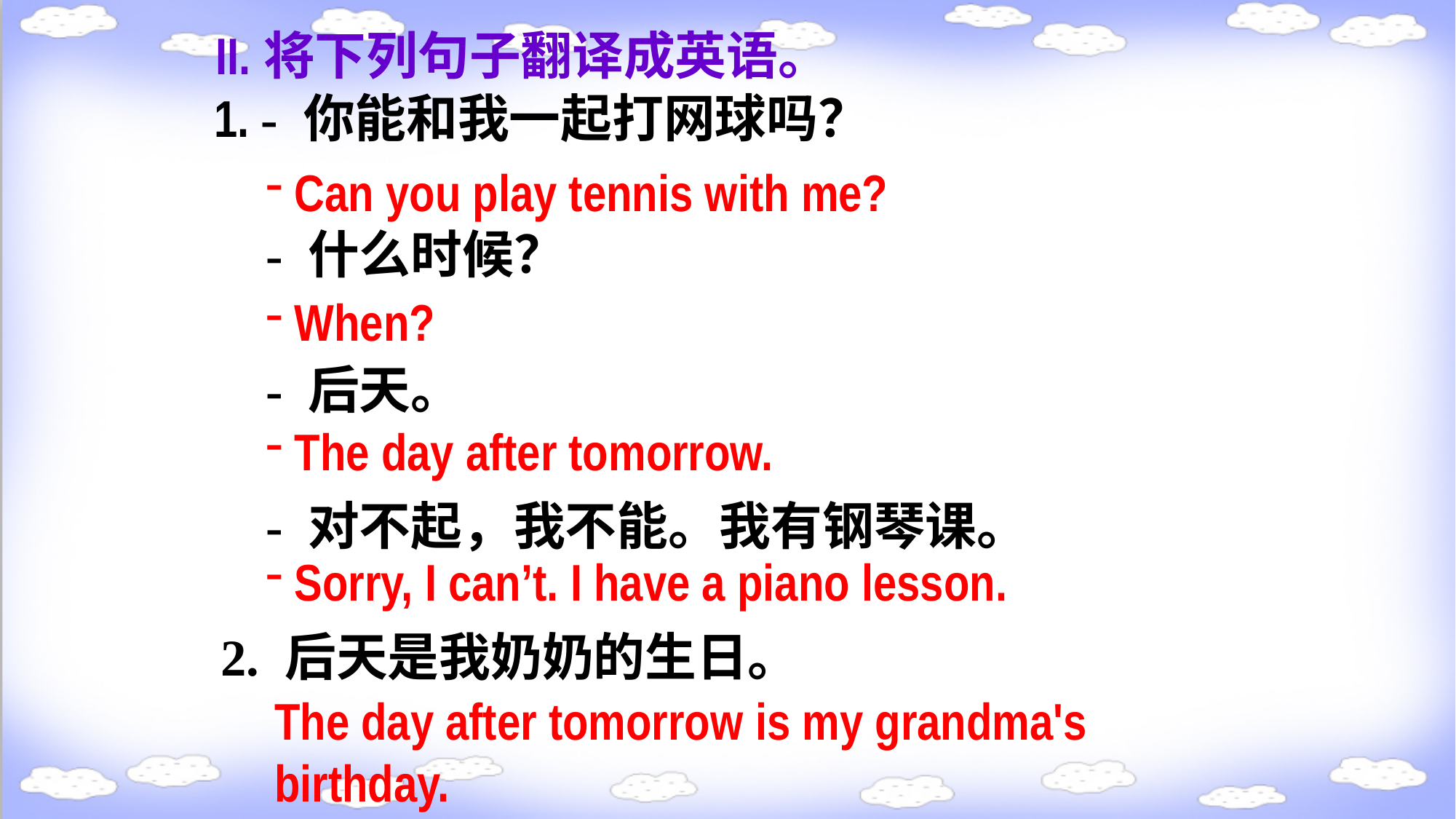

II.将下列句子翻译成英语。
1. - 你能和我一起打网球吗？

    - 什么时候？

    - 后天。

    - 对不起，我不能。我有钢琴课。
 Can you play tennis with me?

 When?

 The day after tomorrow.

 Sorry, I can’t. I have a piano lesson.
2. 后天是我奶奶的生日。
The day after tomorrow is my grandma's birthday.